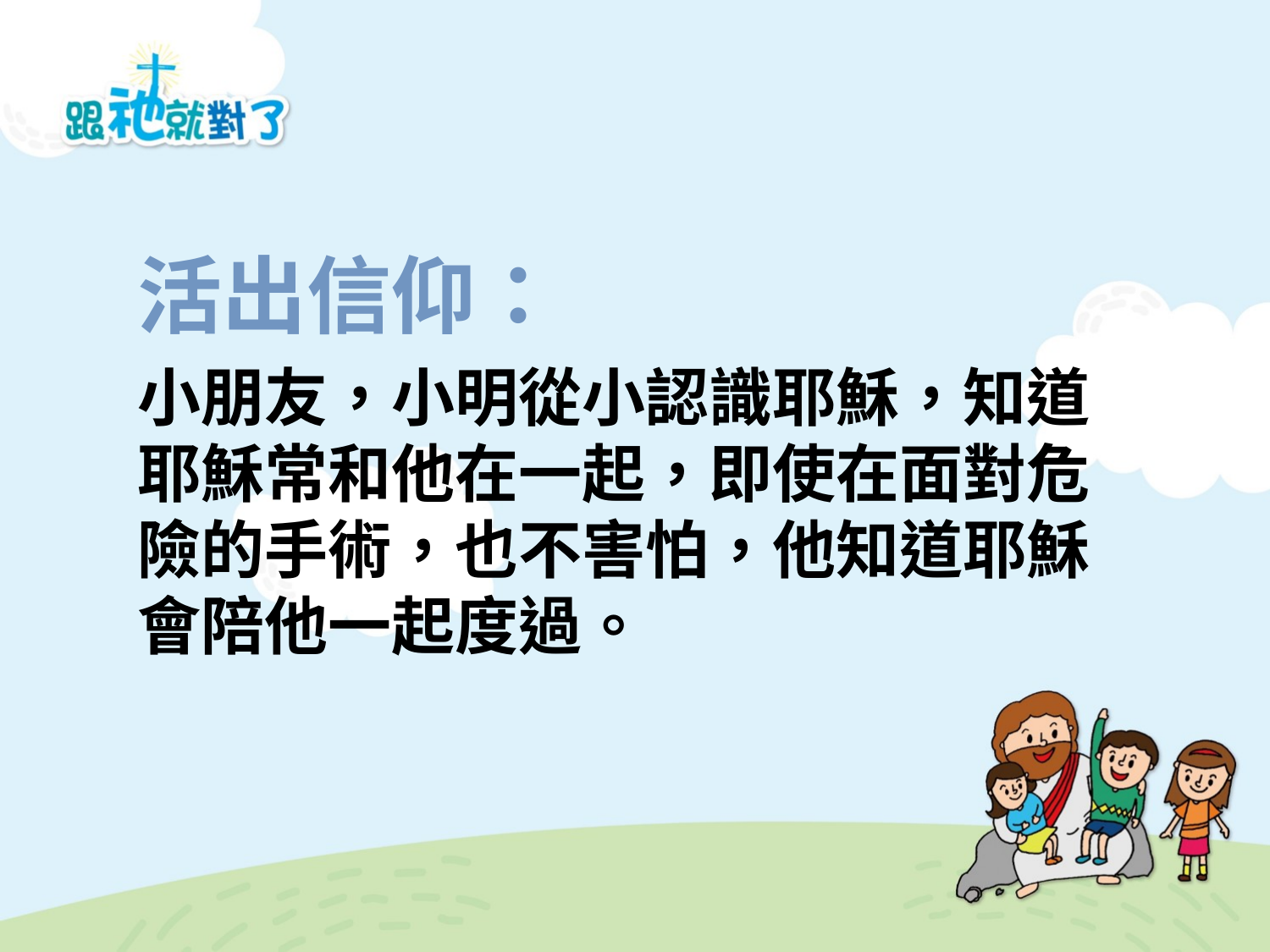

活出信仰：
小朋友，小明從小認識耶穌，知道耶穌常和他在一起，即使在面對危險的手術，也不害怕，他知道耶穌會陪他一起度過。